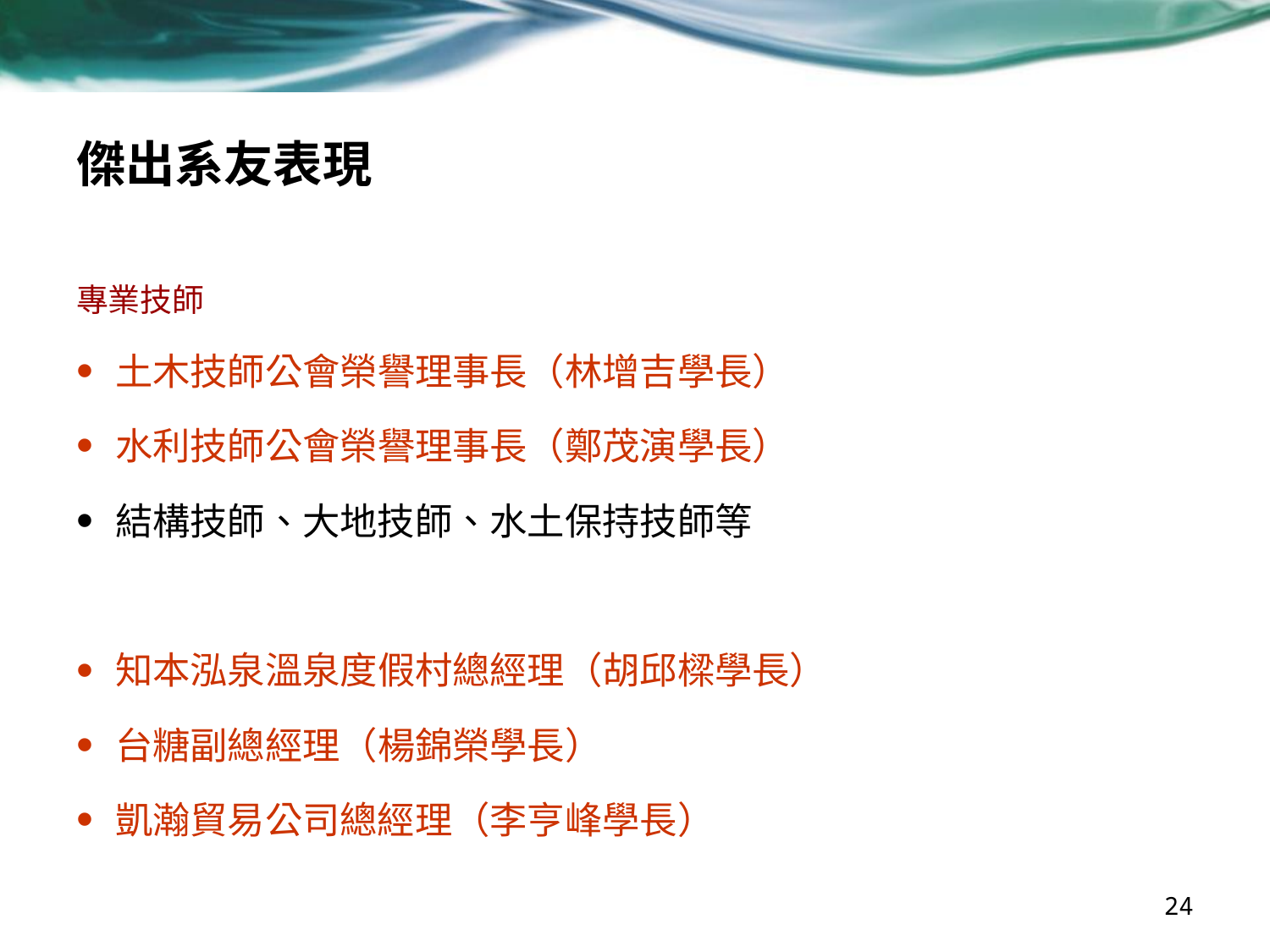

# 傑出系友表現
專業技師
土木技師公會榮譽理事長（林增吉學長）
水利技師公會榮譽理事長（鄭茂演學長）
結構技師、大地技師、水土保持技師等

知本泓泉溫泉度假村總經理（胡邱樑學長）
台糖副總經理（楊錦榮學長）
凱瀚貿易公司總經理（李亨峰學長）
24